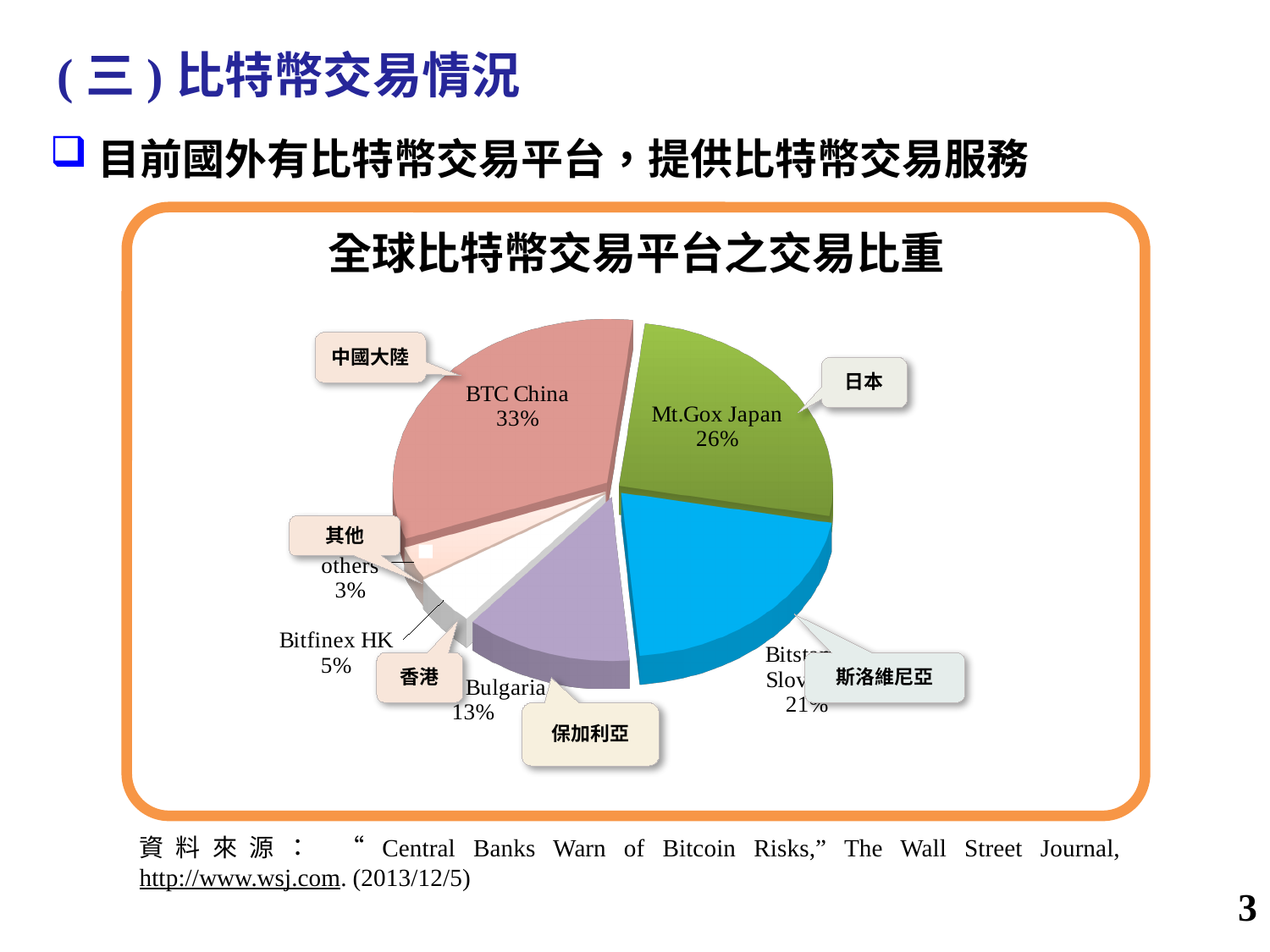

(三)比特幣交易情況
目前國外有比特幣交易平台，提供比特幣交易服務
全球比特幣交易平台之交易比重

[unsupported chart]

中國大陸
日本
其他
香港
斯洛維尼亞
保加利亞
資料來源： “Central Banks Warn of Bitcoin Risks,” The Wall Street Journal, http://www.wsj.com. (2013/12/5)

3